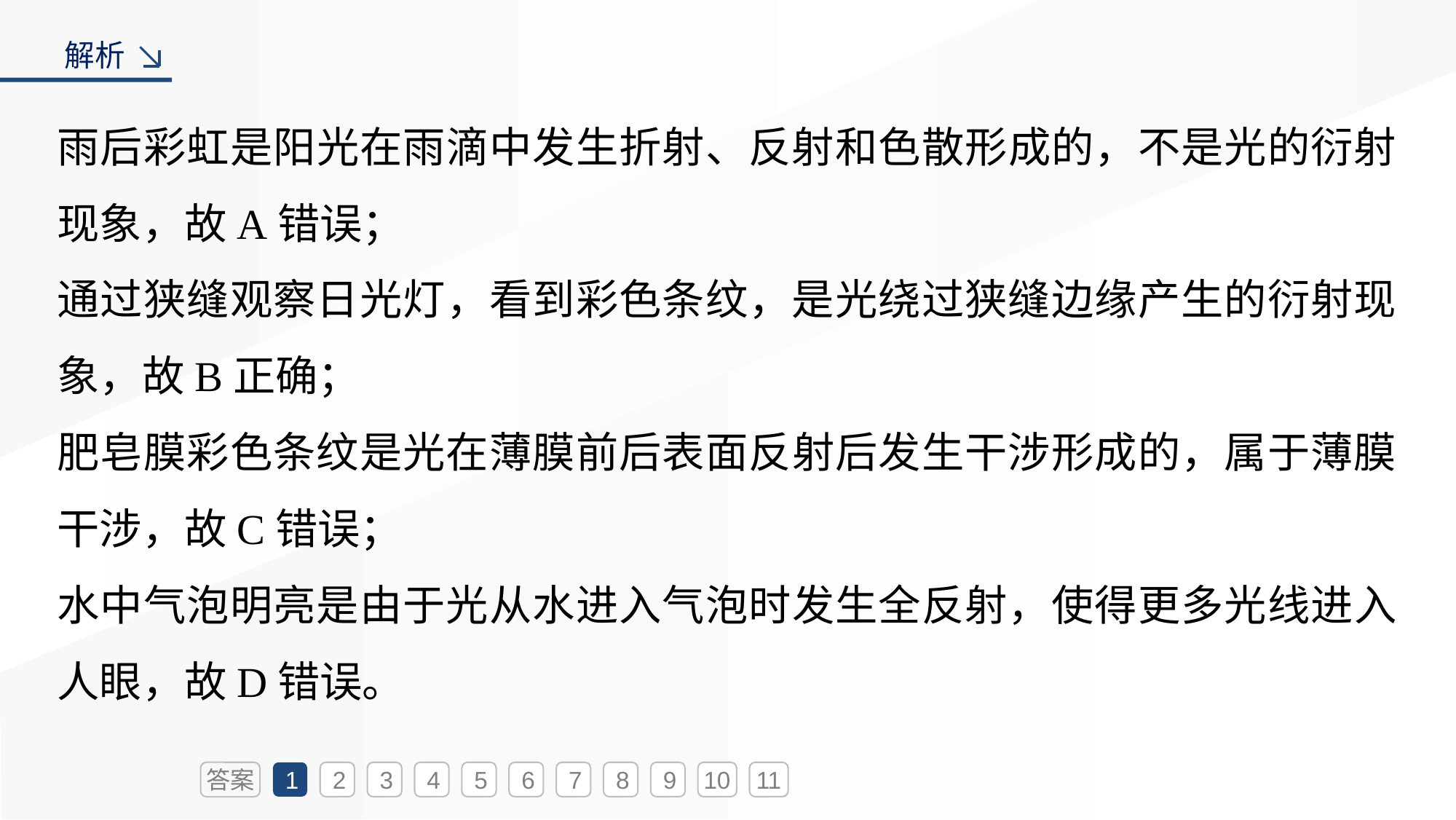

解析

雨后彩虹是阳光在雨滴中发生折射、反射和色散形成的，不是光的衍射现象，故A错误；
通过狭缝观察日光灯，看到彩色条纹，是光绕过狭缝边缘产生的衍射现象，故B正确；
肥皂膜彩色条纹是光在薄膜前后表面反射后发生干涉形成的，属于薄膜干涉，故C错误；
水中气泡明亮是由于光从水进入气泡时发生全反射，使得更多光线进入人眼，故D错误。
答案
1
2
3
4
5
6
7
8
9
10
11